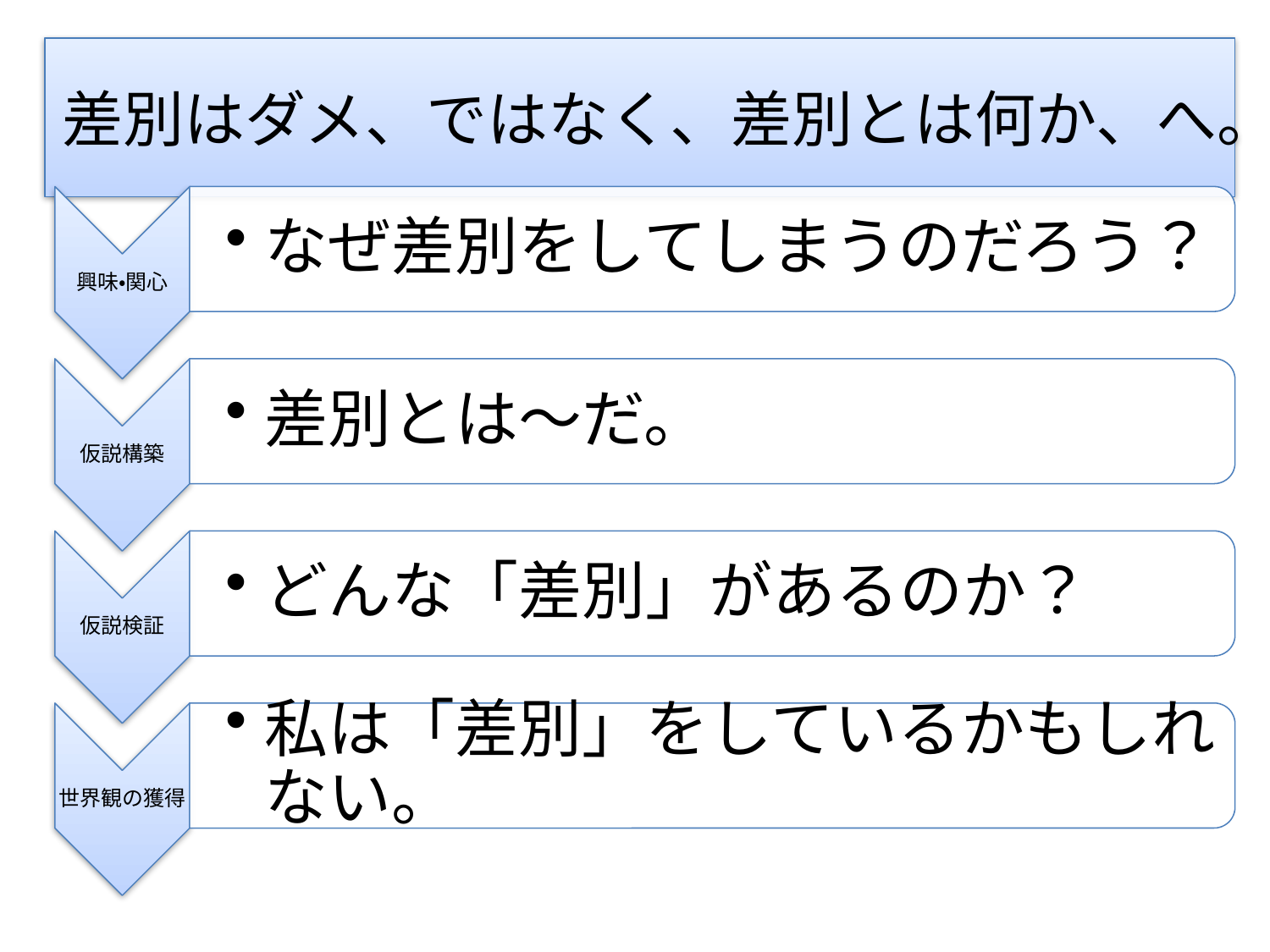

# 差別はダメ、ではなく、差別とは何か、へ。
興味・関心
なぜ差別をしてしまうのだろう？
仮説構築
差別とは～だ。
仮説検証
どんな「差別」があるのか？
世界観の獲得
私は「差別」をしているかもしれない。